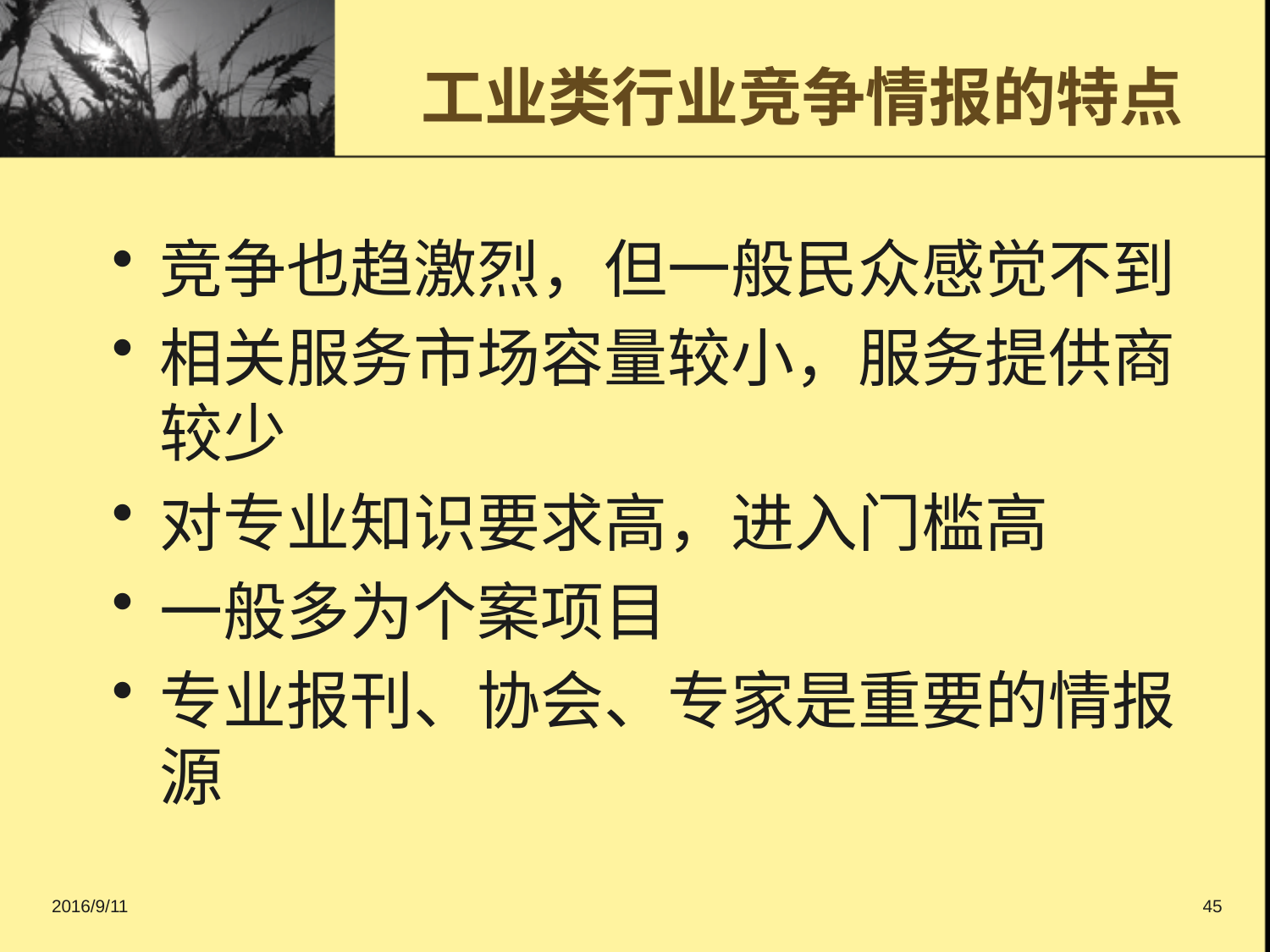

工业类行业竞争情报的特点
竞争也趋激烈，但一般民众感觉不到
相关服务市场容量较小，服务提供商较少
对专业知识要求高，进入门槛高
一般多为个案项目
专业报刊、协会、专家是重要的情报源
2016/9/11
45